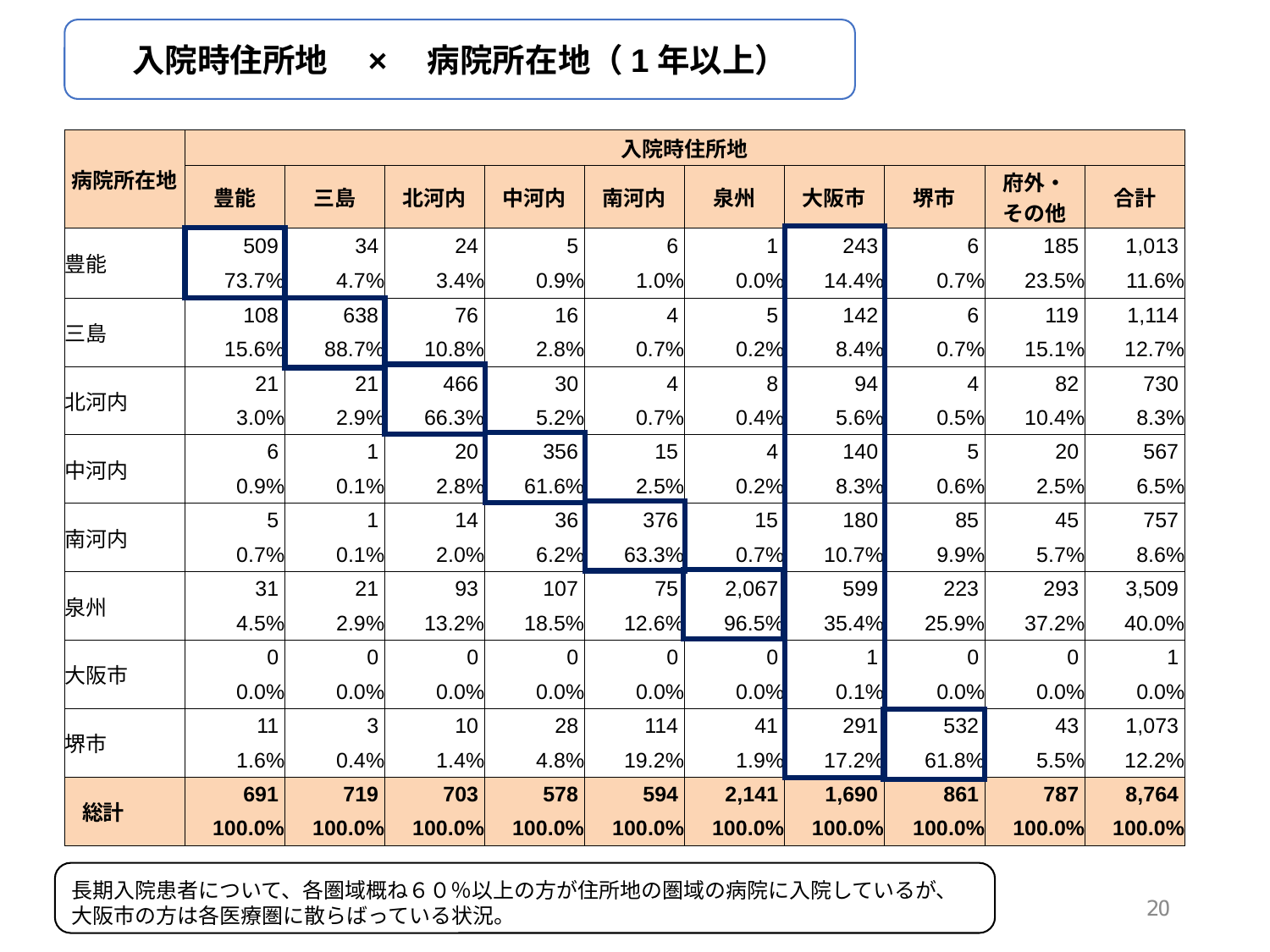

入院時住所地　×　病院所在地（1年以上）
| 病院所在地 | 入院時住所地 |  |  |  |  |  |  |  |  |  |
| --- | --- | --- | --- | --- | --- | --- | --- | --- | --- | --- |
|  | 豊能 | 三島 | 北河内 | 中河内 | 南河内 | 泉州 | 大阪市 | 堺市 | 府外・ その他 | 合計 |
| 豊能 | 509 | 34 | 24 | 5 | 6 | 1 | 243 | 6 | 185 | 1,013 |
|  | 73.7% | 4.7% | 3.4% | 0.9% | 1.0% | 0.0% | 14.4% | 0.7% | 23.5% | 11.6% |
| 三島 | 108 | 638 | 76 | 16 | 4 | 5 | 142 | 6 | 119 | 1,114 |
|  | 15.6% | 88.7% | 10.8% | 2.8% | 0.7% | 0.2% | 8.4% | 0.7% | 15.1% | 12.7% |
| 北河内 | 21 | 21 | 466 | 30 | 4 | 8 | 94 | 4 | 82 | 730 |
|  | 3.0% | 2.9% | 66.3% | 5.2% | 0.7% | 0.4% | 5.6% | 0.5% | 10.4% | 8.3% |
| 中河内 | 6 | 1 | 20 | 356 | 15 | 4 | 140 | 5 | 20 | 567 |
|  | 0.9% | 0.1% | 2.8% | 61.6% | 2.5% | 0.2% | 8.3% | 0.6% | 2.5% | 6.5% |
| 南河内 | 5 | 1 | 14 | 36 | 376 | 15 | 180 | 85 | 45 | 757 |
|  | 0.7% | 0.1% | 2.0% | 6.2% | 63.3% | 0.7% | 10.7% | 9.9% | 5.7% | 8.6% |
| 泉州 | 31 | 21 | 93 | 107 | 75 | 2,067 | 599 | 223 | 293 | 3,509 |
|  | 4.5% | 2.9% | 13.2% | 18.5% | 12.6% | 96.5% | 35.4% | 25.9% | 37.2% | 40.0% |
| 大阪市 | 0 | 0 | 0 | 0 | 0 | 0 | 1 | 0 | 0 | 1 |
|  | 0.0% | 0.0% | 0.0% | 0.0% | 0.0% | 0.0% | 0.1% | 0.0% | 0.0% | 0.0% |
| 堺市 | 11 | 3 | 10 | 28 | 114 | 41 | 291 | 532 | 43 | 1,073 |
|  | 1.6% | 0.4% | 1.4% | 4.8% | 19.2% | 1.9% | 17.2% | 61.8% | 5.5% | 12.2% |
| 総計 | 691 | 719 | 703 | 578 | 594 | 2,141 | 1,690 | 861 | 787 | 8,764 |
|  | 100.0% | 100.0% | 100.0% | 100.0% | 100.0% | 100.0% | 100.0% | 100.0% | 100.0% | 100.0% |

長期入院患者について、各圏域概ね６０％以上の方が住所地の圏域の病院に入院しているが、大阪市の方は各医療圏に散らばっている状況。
20